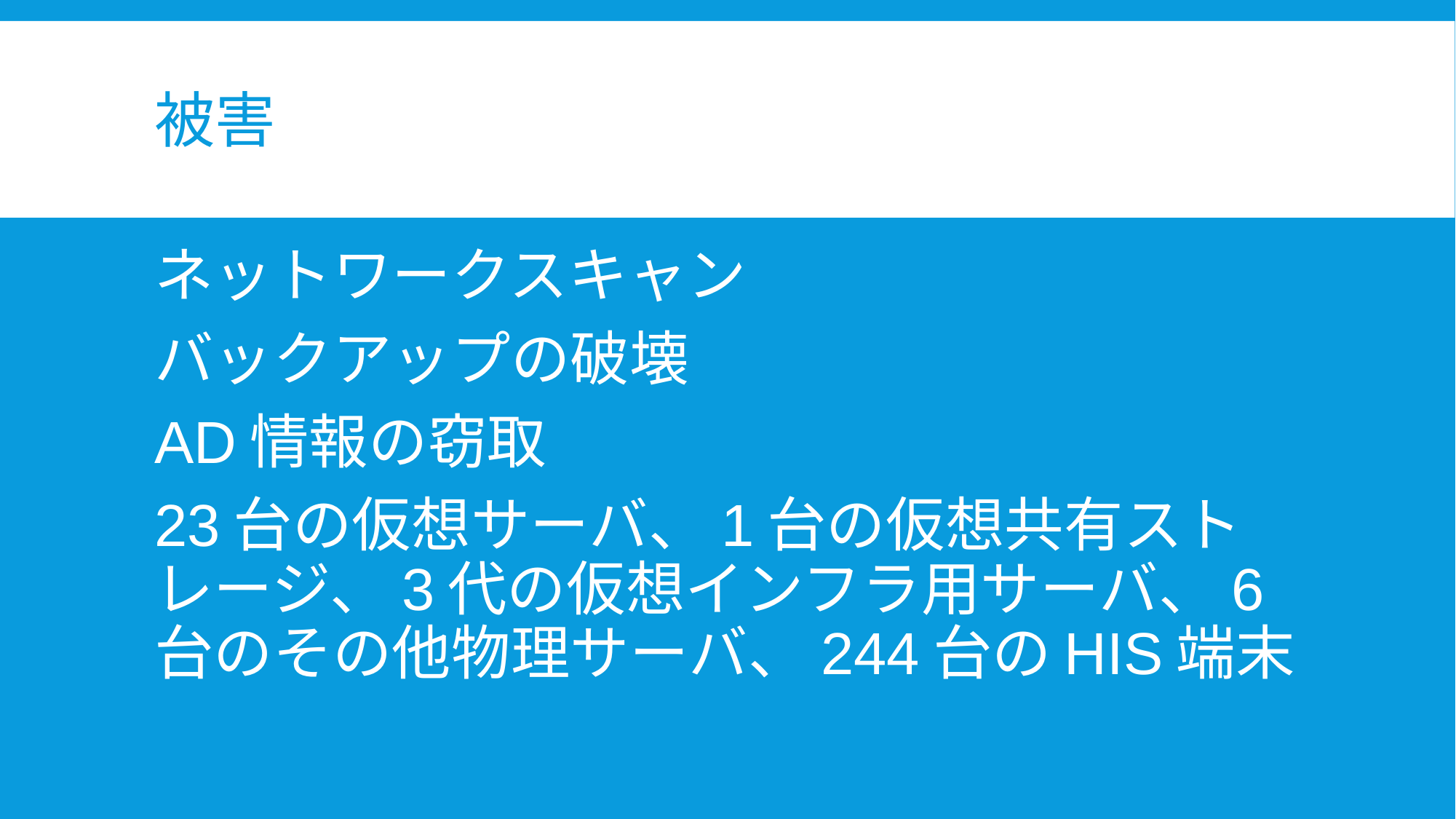

# 被害
ネットワークスキャン
バックアップの破壊
AD情報の窃取
23台の仮想サーバ、1台の仮想共有ストレージ、3代の仮想インフラ用サーバ、6台のその他物理サーバ、244台のHIS端末